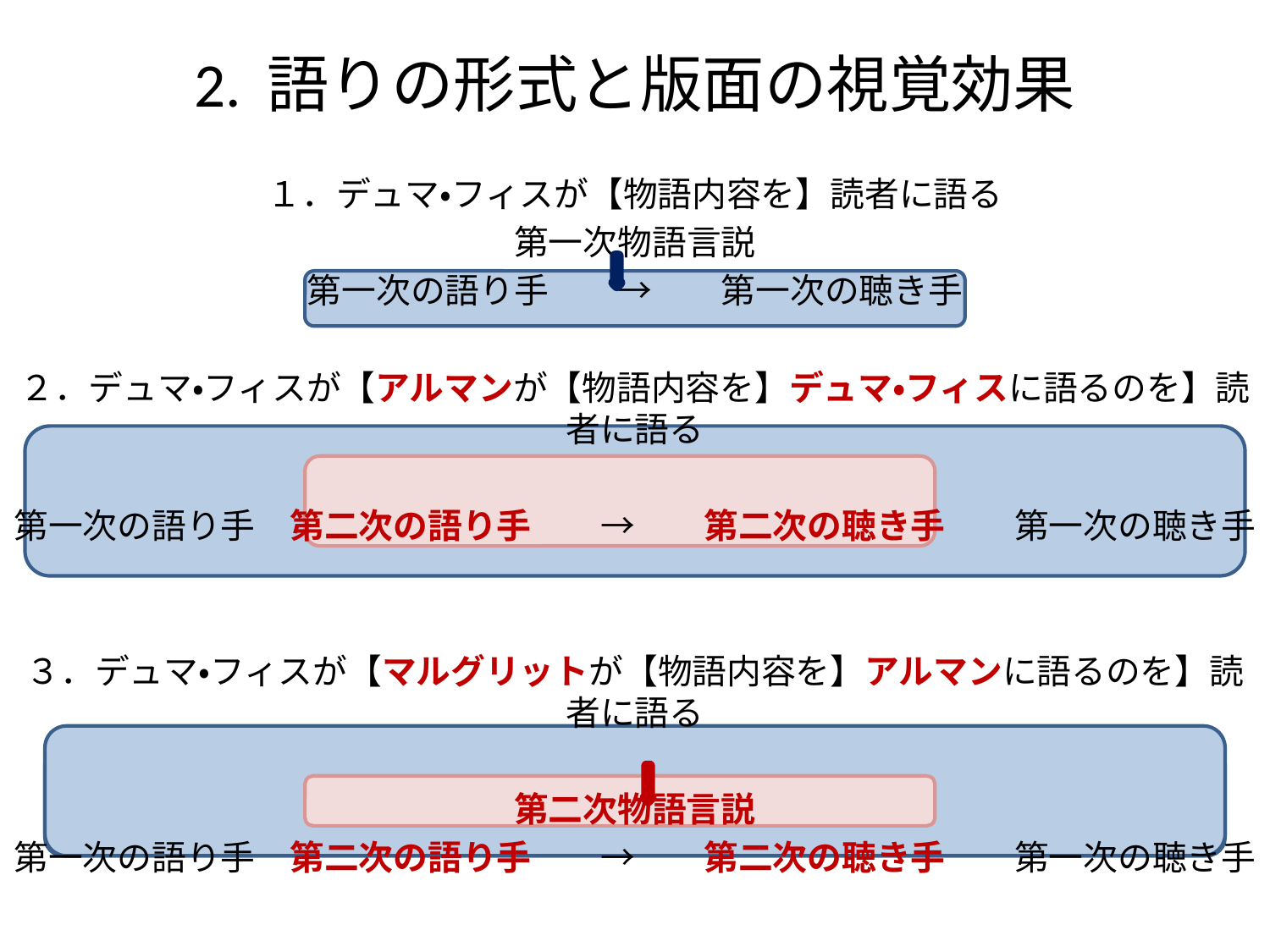

# 2. 語りの形式と版面の視覚効果
１．デュマ・フィスが【物語内容を】読者に語る
第一次物語言説
第一次の語り手　　→　　第一次の聴き手

２．デュマ・フィスが【アルマンが【物語内容を】デュマ・フィスに語るのを】読者に語る

第一次の語り手　第二次の語り手　　→　　第二次の聴き手　　第一次の聴き手

３．デュマ・フィスが【マルグリットが【物語内容を】アルマンに語るのを】読者に語る

第二次物語言説
第一次の語り手　第二次の語り手　　→　　第二次の聴き手　　第一次の聴き手